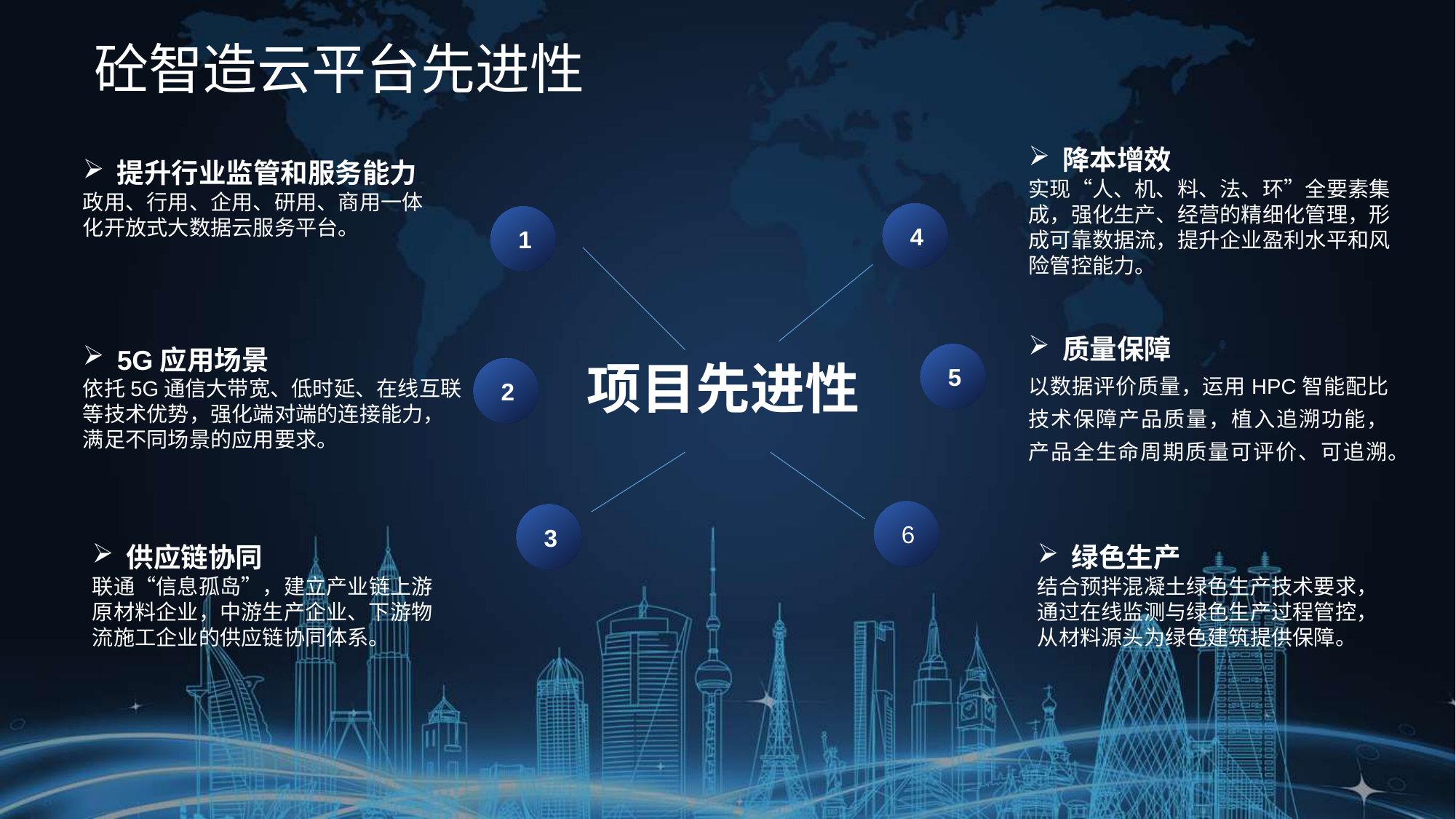

砼智造云平台先进性
降本增效
实现“人、机、料、法、环”全要素集成，强化生产、经营的精细化管理，形成可靠数据流，提升企业盈利水平和风险管控能力。
提升行业监管和服务能力
政用、行用、企用、研用、商用一体化开放式大数据云服务平台。

4
1
质量保障
以数据评价质量，运用HPC智能配比技术保障产品质量，植入追溯功能，产品全生命周期质量可评价、可追溯。

5G应用场景
依托5G通信大带宽、低时延、在线互联等技术优势，强化端对端的连接能力，满足不同场景的应用要求。

项目先进性
5

2

6
3
供应链协同
联通“信息孤岛”，建立产业链上游原材料企业，中游生产企业、下游物流施工企业的供应链协同体系。
绿色生产
结合预拌混凝土绿色生产技术要求，通过在线监测与绿色生产过程管控，从材料源头为绿色建筑提供保障。